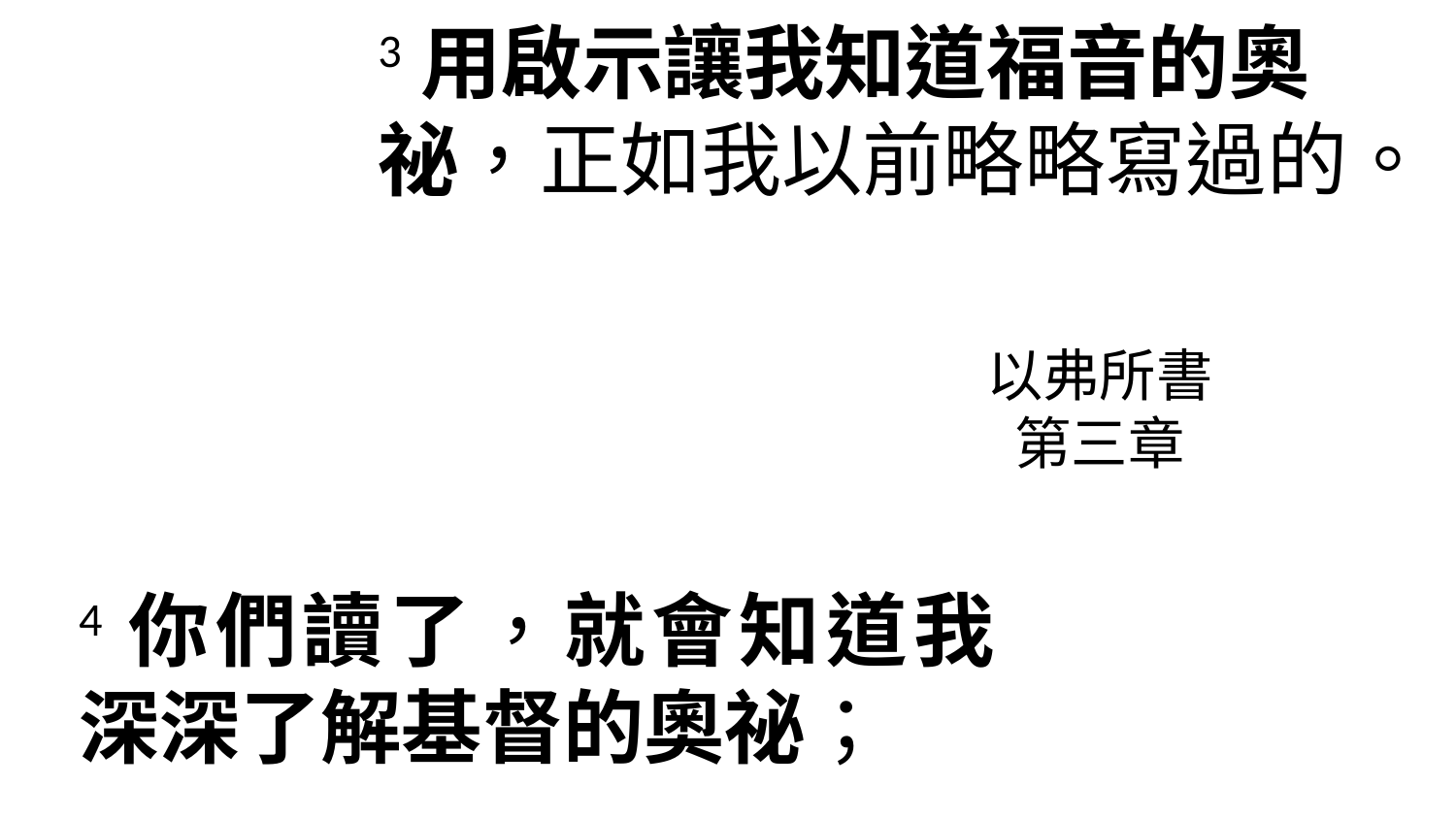

3用啟示讓我知道福音的奧祕，正如我以前略略寫過的。
以弗所書
第三章
4你們讀了，就會知道我深深了解基督的奧祕；